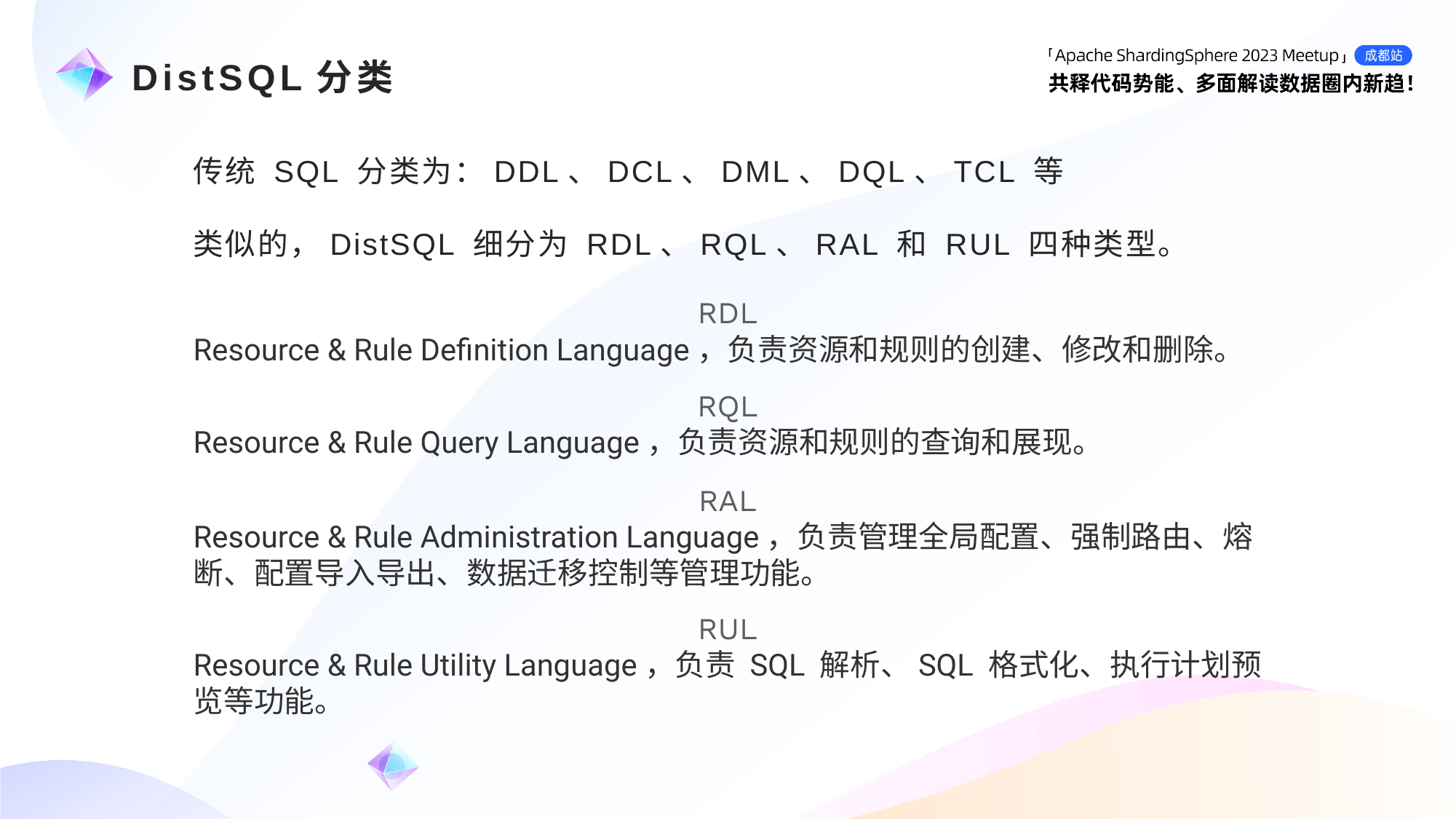

e7d195523061f1c0c2b73831c94a3edc981f60e396d3e182073EE1468018468A7F192AE5E5CD515B6C3125F8AF6E4EE646174E8CF0B46FD19828DCE8CDA3B3A044A74F0E769C5FA8CB87AB6FC303C8BA3785FAC64AF5424764E128FECAE4CC727650C04623638EBB0E38E204334561D5C6A1F0CAD760F6FBB7D9E209A4CCD06739B0CBDF42479AA5F56606813F7B2771
DistSQL分类
传统 SQL 分类为：DDL、DCL、DML、DQL、TCL 等

类似的，DistSQL 细分为 RDL、RQL、RAL 和 RUL 四种类型。
RDL
Resource & Rule Definition Language，负责资源和规则的创建、修改和删除。
RQL
Resource & Rule Query Language，负责资源和规则的查询和展现。
RAL
Resource & Rule Administration Language，负责管理全局配置、强制路由、熔断、配置导入导出、数据迁移控制等管理功能。
RUL
Resource & Rule Utility Language，负责 SQL 解析、SQL 格式化、执行计划预览等功能。